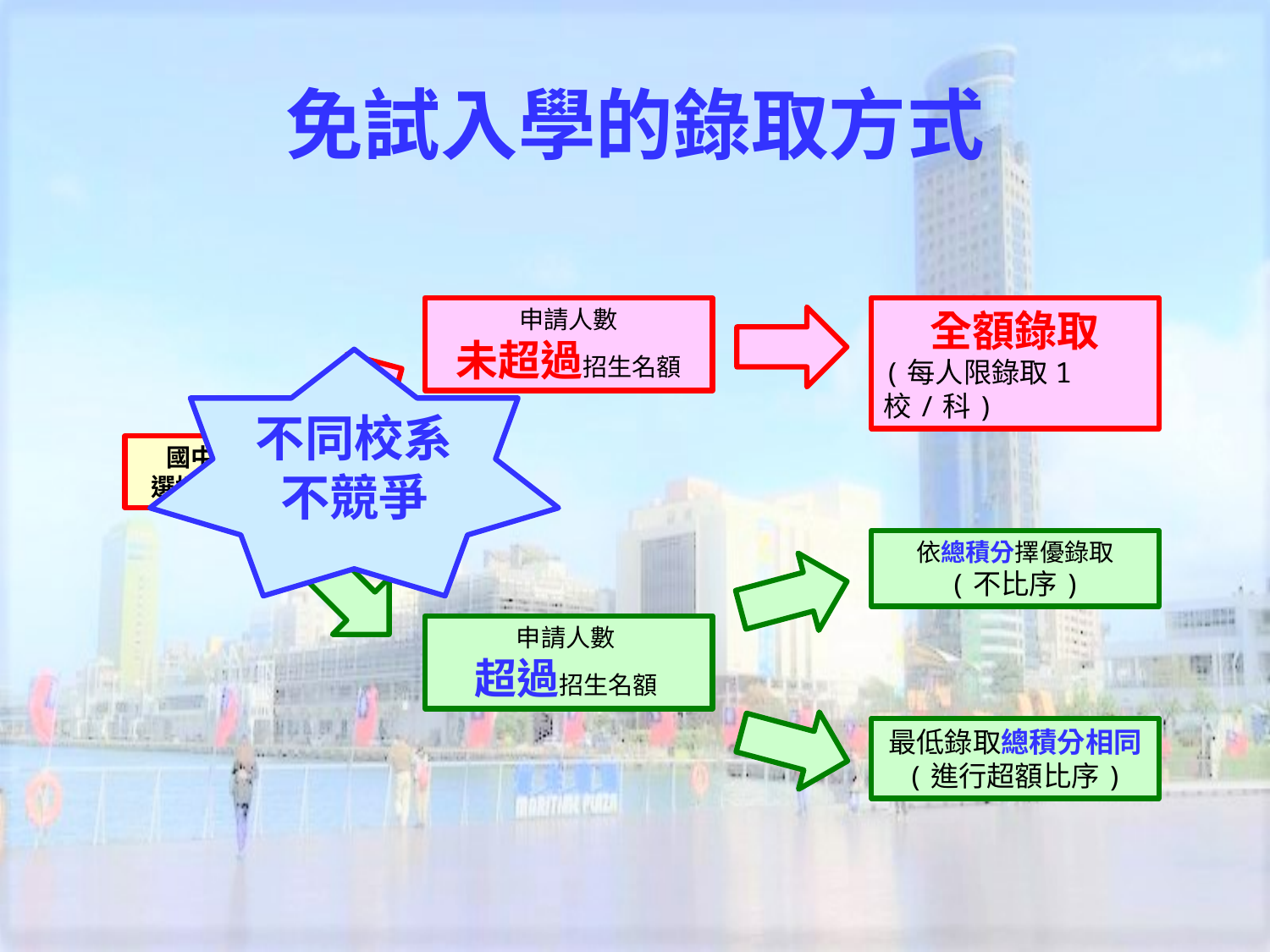

免試入學的錄取方式
申請人數
未超過招生名額

全額錄取
(每人限錄取1校/科)

不同校系
不競爭
國中生
選填志願
依總積分擇優錄取
(不比序)

申請人數
超過招生名額

最低錄取總積分相同
(進行超額比序)